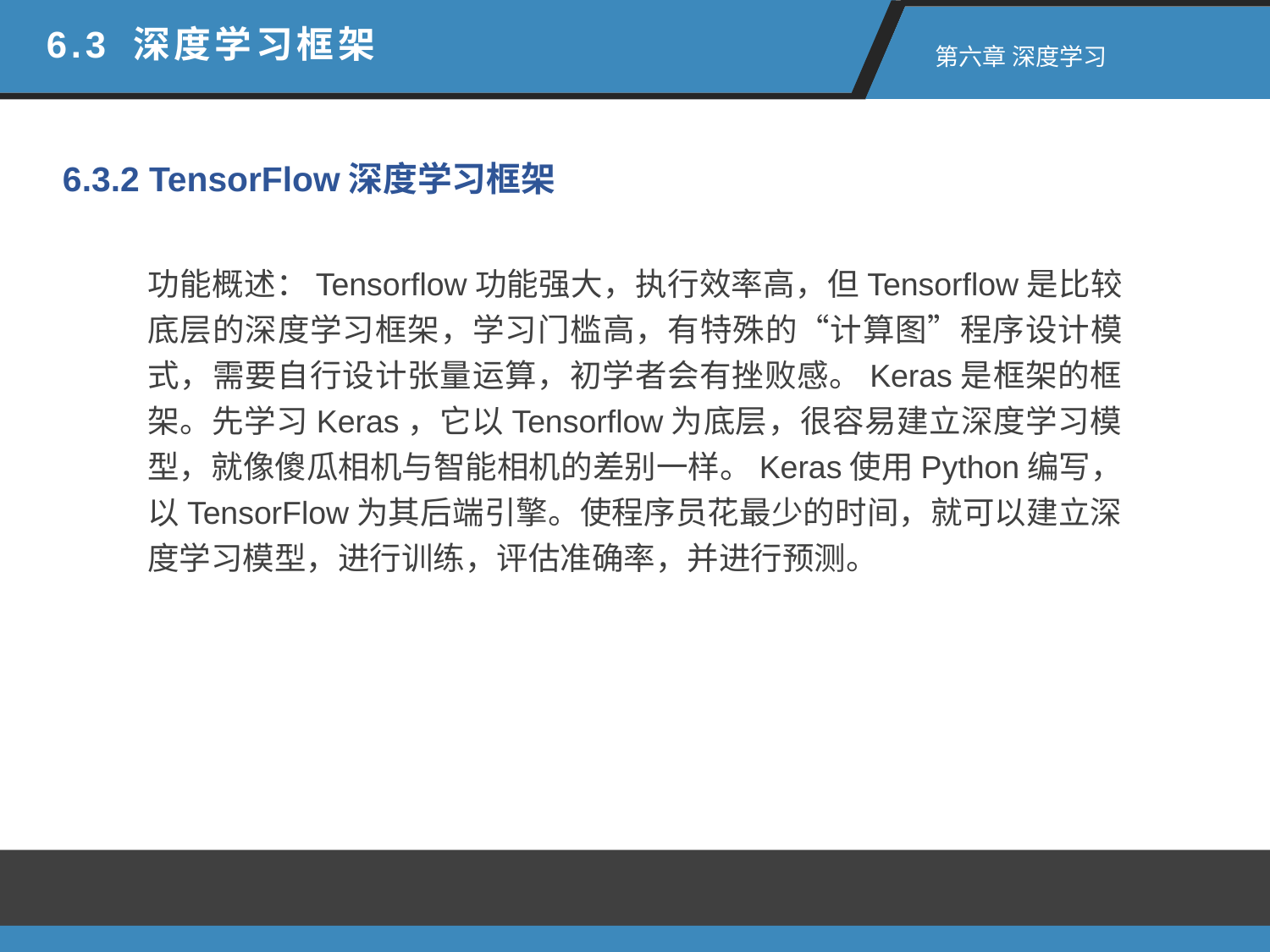

6.3 深度学习框架
  第六章 深度学习
6.3.2 TensorFlow深度学习框架
功能概述：Tensorflow功能强大，执行效率高，但Tensorflow是比较底层的深度学习框架，学习门槛高，有特殊的“计算图”程序设计模式，需要自行设计张量运算，初学者会有挫败感。Keras是框架的框架。先学习Keras，它以Tensorflow为底层，很容易建立深度学习模型，就像傻瓜相机与智能相机的差别一样。Keras使用Python编写，以TensorFlow为其后端引擎。使程序员花最少的时间，就可以建立深度学习模型，进行训练，评估准确率，并进行预测。